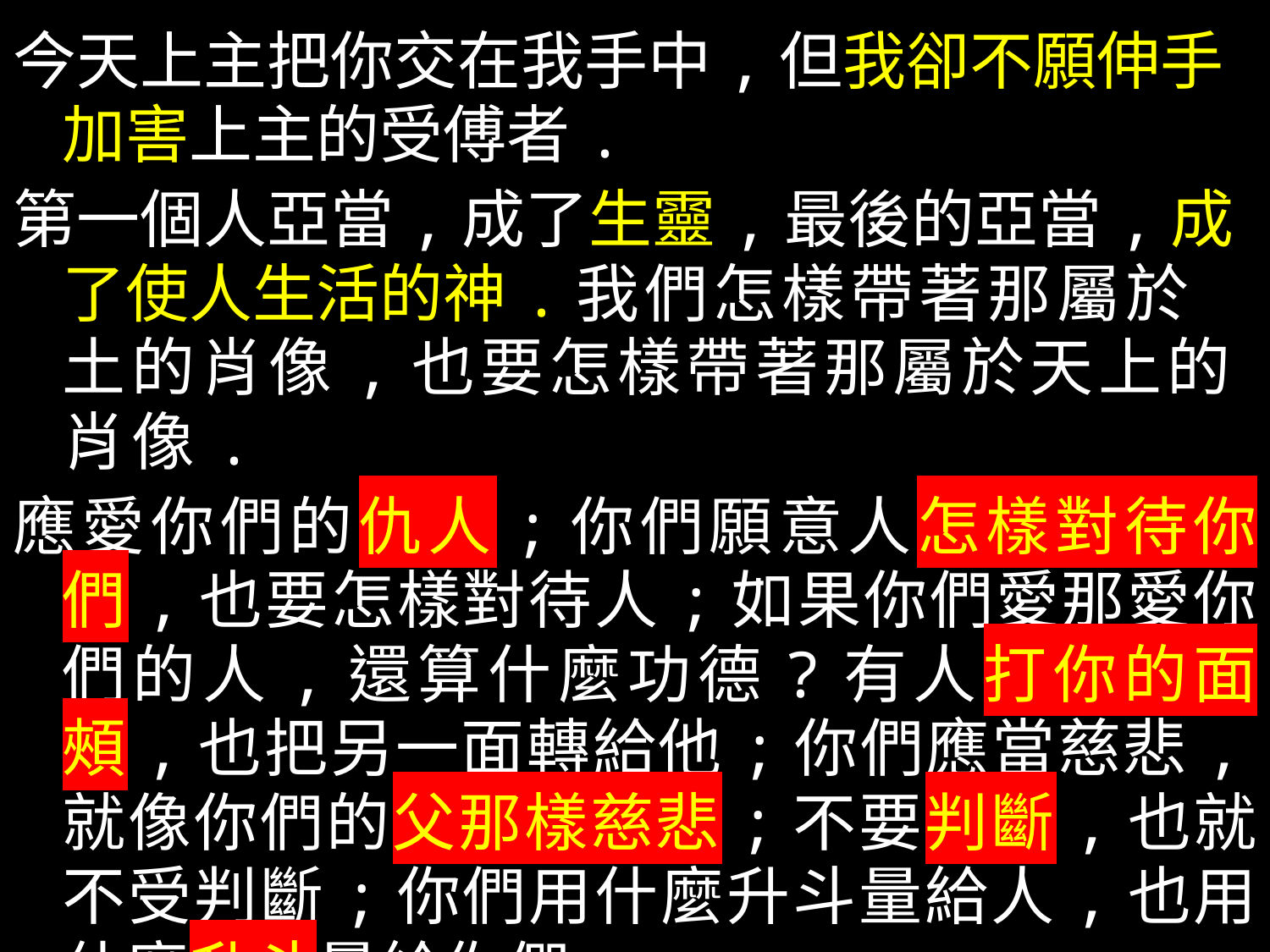

今天上主把你交在我手中,但我卻不願伸手加害上主的受傅者.
第一個人亞當,成了生靈,最後的亞當,成了使人生活的神.我們怎樣帶著那屬於土的肖像,也要怎樣帶著那屬於天上的肖像.
應愛你們的仇人;你們願意人怎樣對待你們,也要怎樣對待人;如果你們愛那愛你們的人,還算什麼功德?有人打你的面頰,也把另一面轉給他;你們應當慈悲,就像你們的父那樣慈悲;不要判斷,也就不受判斷;你們用什麼升斗量給人,也用什麼升斗量給你們.